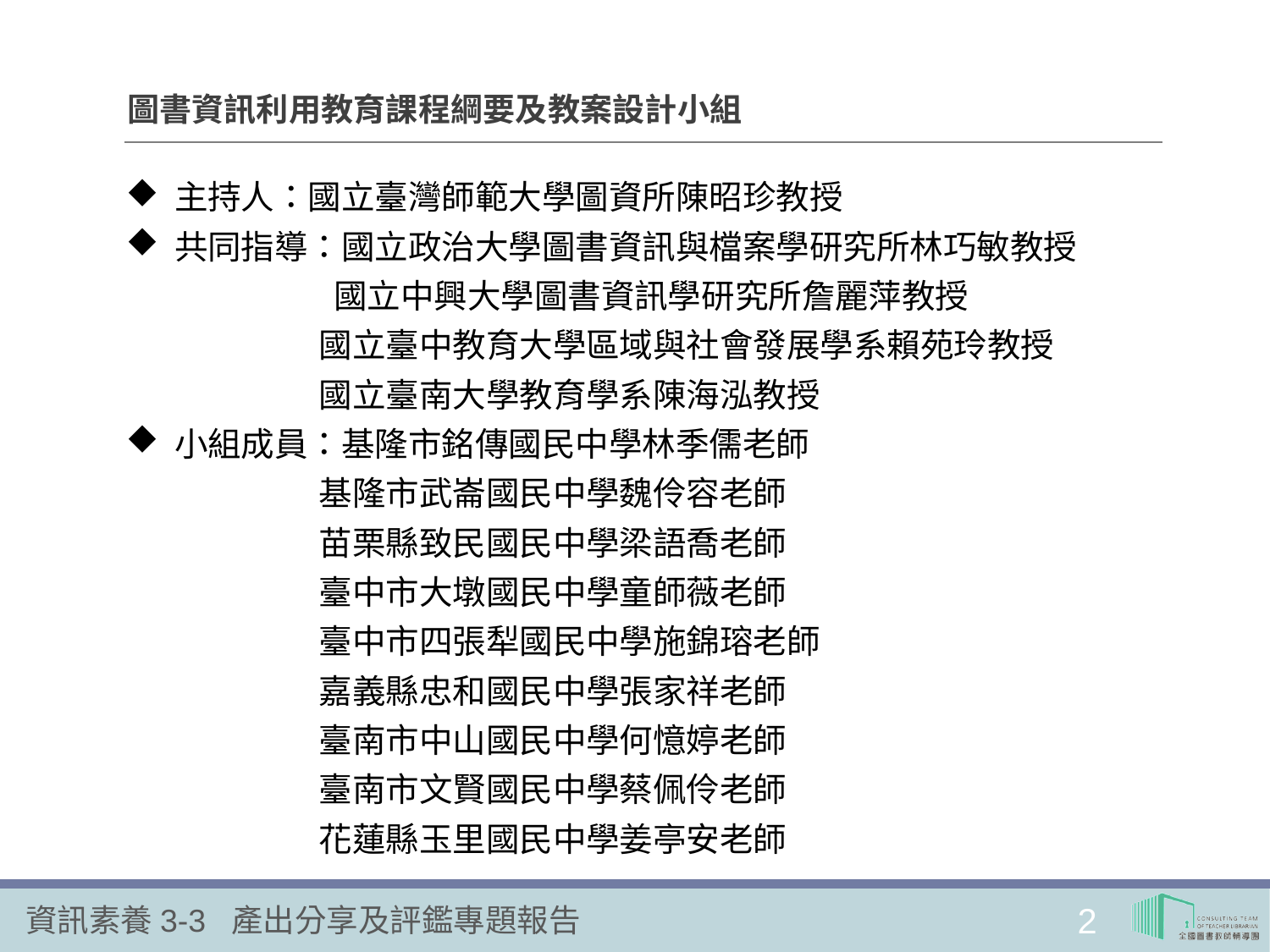

# 圖書資訊利用教育課程綱要及教案設計小組
 主持人：國立臺灣師範大學圖資所陳昭珍教授
 共同指導：國立政治大學圖書資訊與檔案學研究所林巧敏教授
　　　　　　 國立中興大學圖書資訊學研究所詹麗萍教授
                         國立臺中教育大學區域與社會發展學系賴苑玲教授
                         國立臺南大學教育學系陳海泓教授
 小組成員：基隆市銘傳國民中學林季儒老師
                         基隆市武崙國民中學魏伶容老師
                         苗栗縣致民國民中學梁語喬老師
                         臺中市大墩國民中學童師薇老師
                         臺中市四張犁國民中學施錦瑢老師
                         嘉義縣忠和國民中學張家祥老師
                         臺南市中山國民中學何憶婷老師
                         臺南市文賢國民中學蔡佩伶老師
                         花蓮縣玉里國民中學姜亭安老師